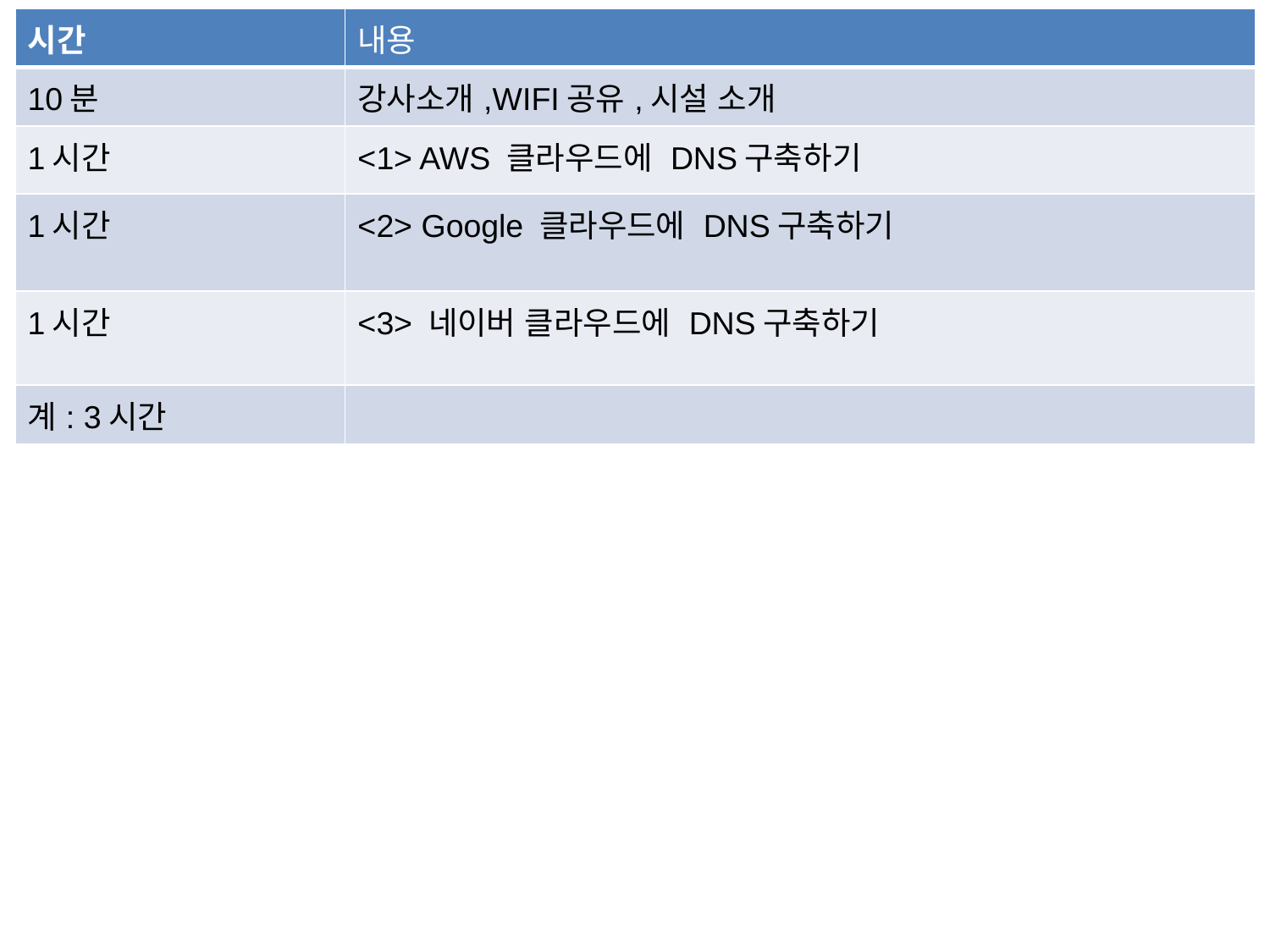

| 시간 | 내용 |
| --- | --- |
| 10분 | 강사소개,WIFI공유,시설 소개 |
| 1시간 | <1> AWS 클라우드에 DNS구축하기 |
| 1시간 | <2> Google 클라우드에 DNS구축하기 |
| 1시간 | <3> 네이버 클라우드에 DNS구축하기 |
| 계: 3시간 |  |